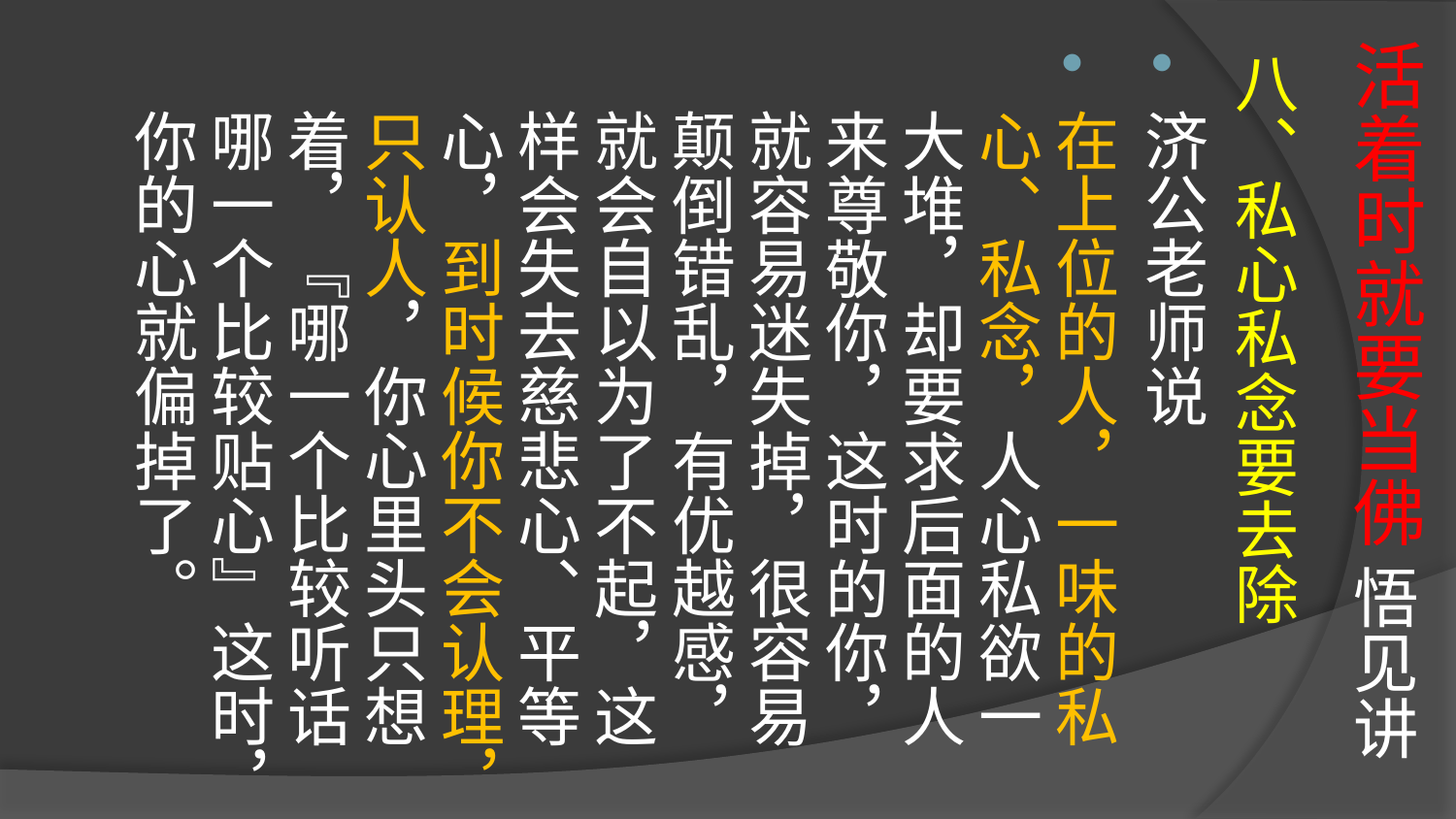

# 活着时就要当佛 悟见讲
八、私心私念要去除
济公老师说
在上位的人，一味的私心、私念，人心私欲一大堆，却要求后面的人来尊敬你，这时的你，就容易迷失掉，很容易颠倒错乱，有优越感，就会自以为了不起，这样会失去慈悲心、平等心，到时候你不会认理，只认人，你心里头只想着，『哪一个比较听话哪一个比较贴心』这时，你的心就偏掉了。